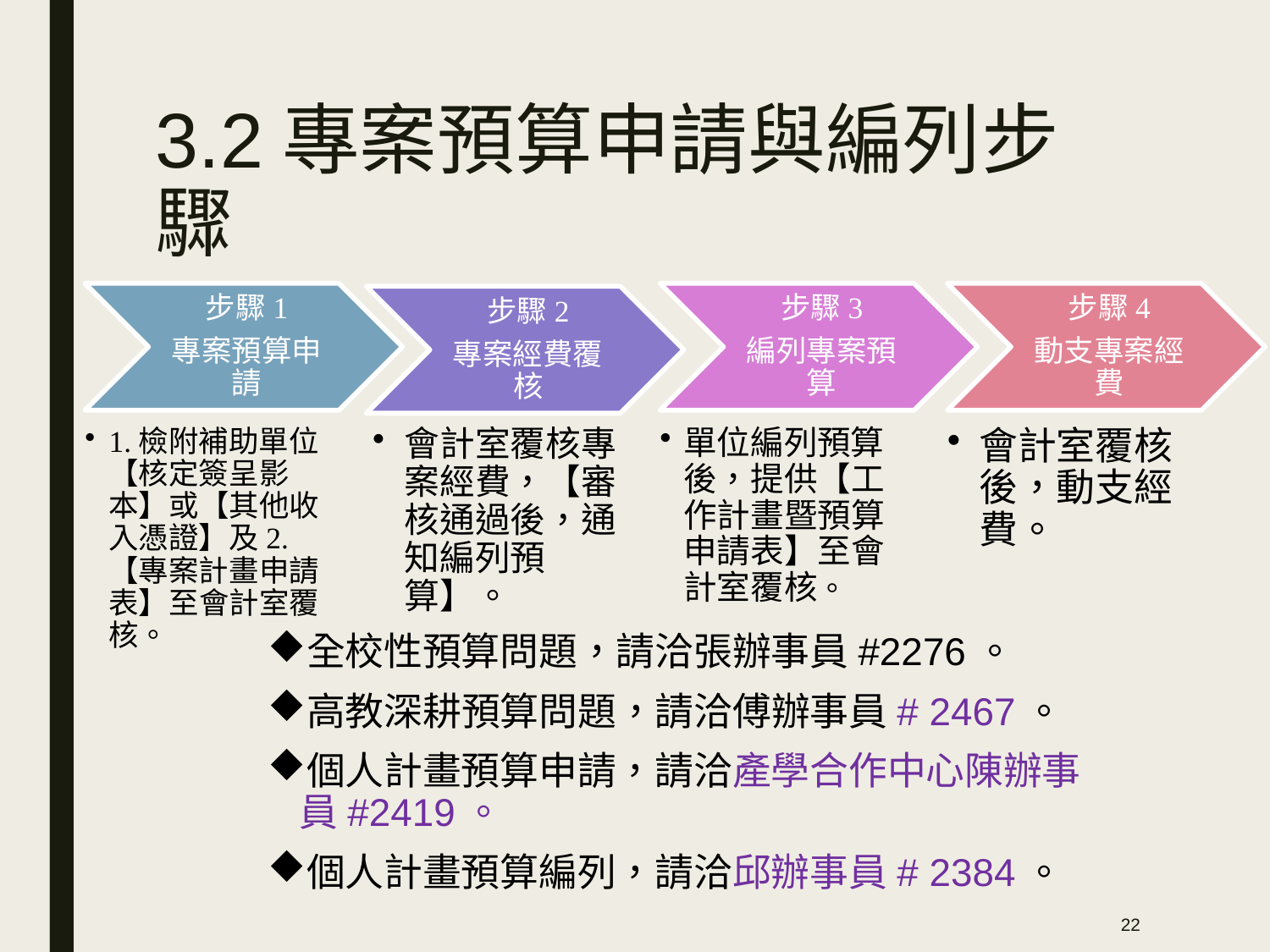

# 3.2專案預算申請與編列步驟
步驟1
專案預算申請
1.檢附補助單位【核定簽呈影本】或【其他收入憑證】及2.【專案計畫申請表】至會計室覆核。
步驟2
專案經費覆核
會計室覆核專案經費，【審核通過後，通知編列預算】。
步驟3
編列專案預算
單位編列預算後，提供【工作計畫暨預算申請表】至會計室覆核。
步驟4
動支專案經費
會計室覆核後，動支經費。
全校性預算問題，請洽張辦事員#2276。
高教深耕預算問題，請洽傅辦事員# 2467。
個人計畫預算申請，請洽產學合作中心陳辦事員#2419。
個人計畫預算編列，請洽邱辦事員# 2384。
22